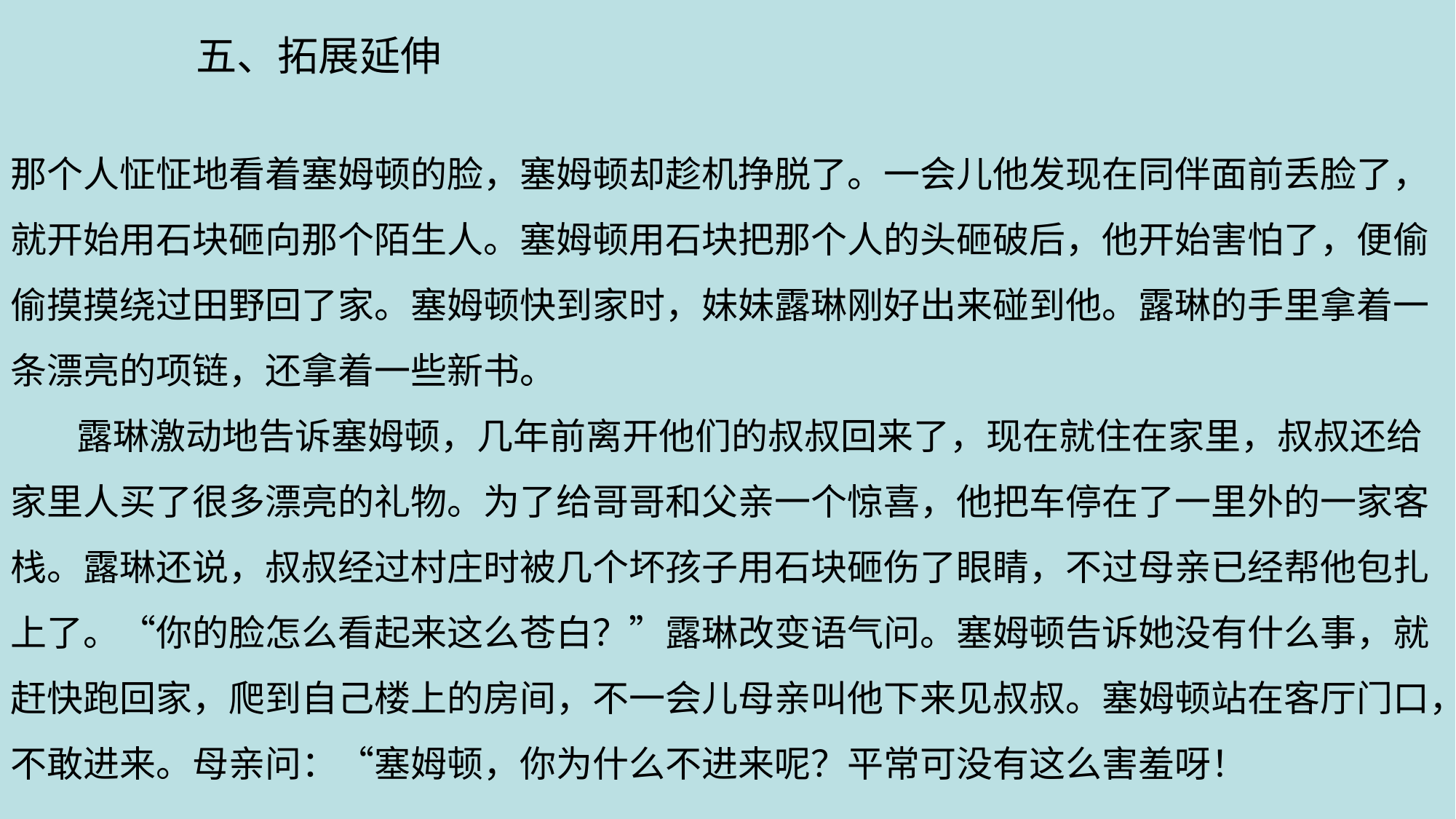

五、拓展延伸
那个人怔怔地看着塞姆顿的脸，塞姆顿却趁机挣脱了。一会儿他发现在同伴面前丢脸了，就开始用石块砸向那个陌生人。塞姆顿用石块把那个人的头砸破后，他开始害怕了，便偷偷摸摸绕过田野回了家。塞姆顿快到家时，妹妹露琳刚好出来碰到他。露琳的手里拿着一条漂亮的项链，还拿着一些新书。
       露琳激动地告诉塞姆顿，几年前离开他们的叔叔回来了，现在就住在家里，叔叔还给家里人买了很多漂亮的礼物。为了给哥哥和父亲一个惊喜，他把车停在了一里外的一家客栈。露琳还说，叔叔经过村庄时被几个坏孩子用石块砸伤了眼睛，不过母亲已经帮他包扎上了。“你的脸怎么看起来这么苍白？”露琳改变语气问。塞姆顿告诉她没有什么事，就赶快跑回家，爬到自己楼上的房间，不一会儿母亲叫他下来见叔叔。塞姆顿站在客厅门口，不敢进来。母亲问：“塞姆顿，你为什么不进来呢？平常可没有这么害羞呀！